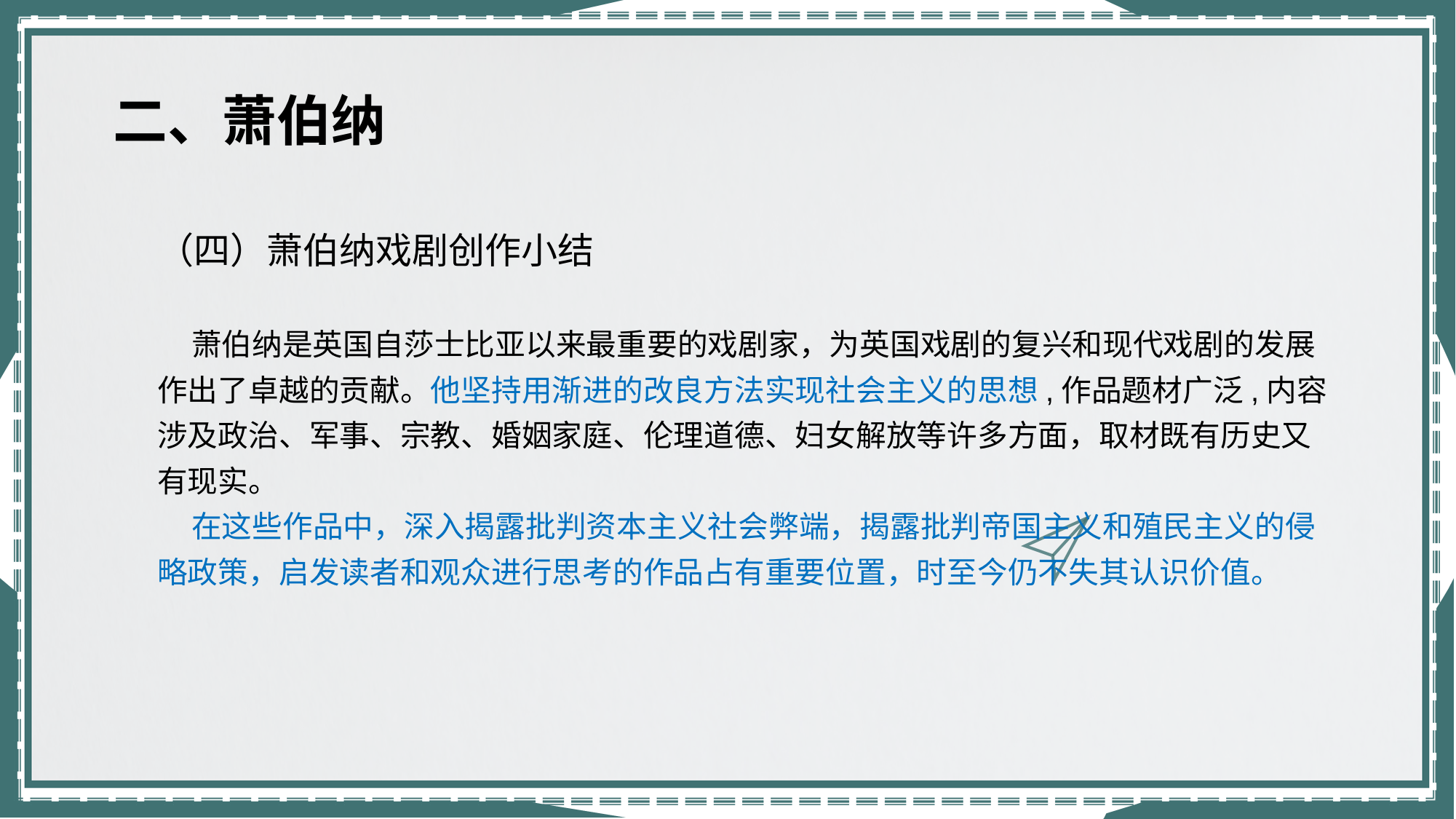

二、萧伯纳
（四）萧伯纳戏剧创作小结

    萧伯纳是英国自莎士比亚以来最重要的戏剧家，为英国戏剧的复兴和现代戏剧的发展作出了卓越的贡献。他坚持用渐进的改良方法实现社会主义的思想,作品题材广泛,内容涉及政治、军事、宗教、婚姻家庭、伦理道德、妇女解放等许多方面，取材既有历史又有现实。
    在这些作品中，深入揭露批判资本主义社会弊端，揭露批判帝国主义和殖民主义的侵略政策，启发读者和观众进行思考的作品占有重要位置，时至今仍不失其认识价值。